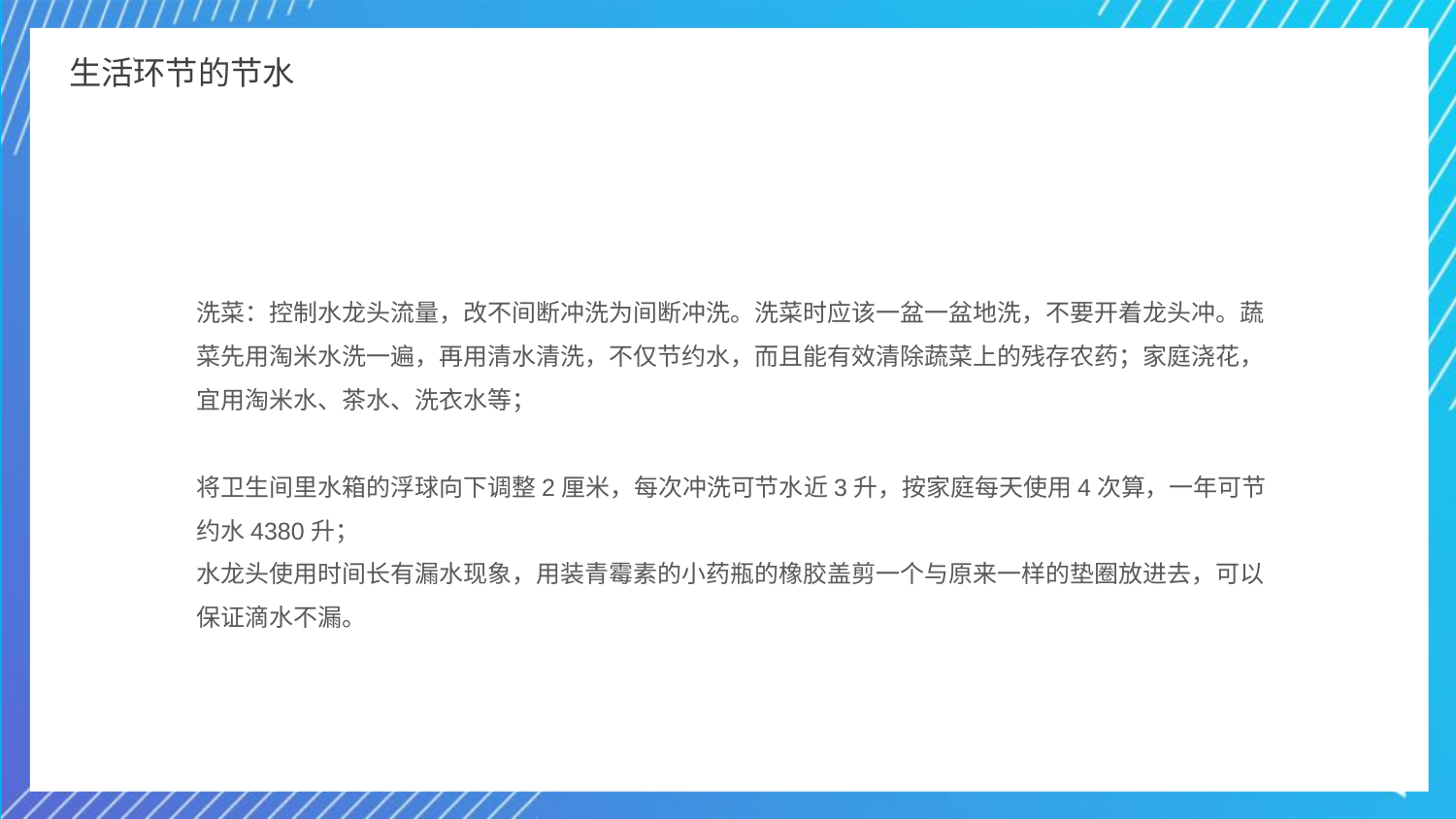

洗菜：控制水龙头流量，改不间断冲洗为间断冲洗。洗菜时应该一盆一盆地洗，不要开着龙头冲。蔬菜先用淘米水洗一遍，再用清水清洗，不仅节约水，而且能有效清除蔬菜上的残存农药；家庭浇花，宜用淘米水、茶水、洗衣水等；

将卫生间里水箱的浮球向下调整2厘米，每次冲洗可节水近3升，按家庭每天使用4次算，一年可节约水4380升；
水龙头使用时间长有漏水现象，用装青霉素的小药瓶的橡胶盖剪一个与原来一样的垫圈放进去，可以保证滴水不漏。